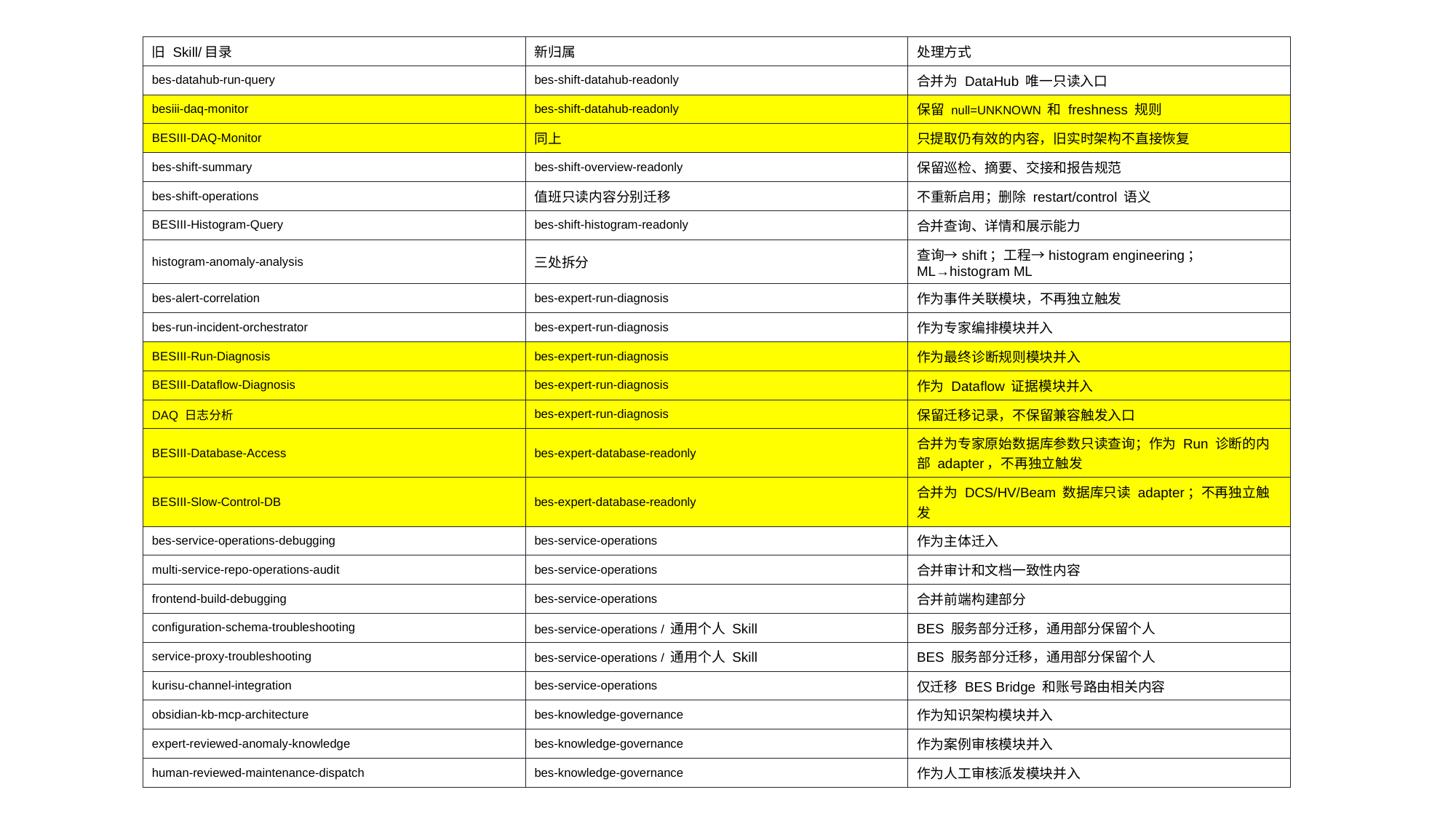

| 旧 Skill/目录 | 新归属 | 处理方式 |
| --- | --- | --- |
| bes-datahub-run-query | bes-shift-datahub-readonly | 合并为 DataHub 唯一只读入口 |
| besiii-daq-monitor | bes-shift-datahub-readonly | 保留 null=UNKNOWN 和 freshness 规则 |
| BESIII-DAQ-Monitor | 同上 | 只提取仍有效的内容，旧实时架构不直接恢复 |
| bes-shift-summary | bes-shift-overview-readonly | 保留巡检、摘要、交接和报告规范 |
| bes-shift-operations | 值班只读内容分别迁移 | 不重新启用；删除 restart/control 语义 |
| BESIII-Histogram-Query | bes-shift-histogram-readonly | 合并查询、详情和展示能力 |
| histogram-anomaly-analysis | 三处拆分 | 查询→shift；工程→histogram engineering；ML→histogram ML |
| bes-alert-correlation | bes-expert-run-diagnosis | 作为事件关联模块，不再独立触发 |
| bes-run-incident-orchestrator | bes-expert-run-diagnosis | 作为专家编排模块并入 |
| BESIII-Run-Diagnosis | bes-expert-run-diagnosis | 作为最终诊断规则模块并入 |
| BESIII-Dataflow-Diagnosis | bes-expert-run-diagnosis | 作为 Dataflow 证据模块并入 |
| DAQ 日志分析 | bes-expert-run-diagnosis | 保留迁移记录，不保留兼容触发入口 |
| BESIII-Database-Access | bes-expert-database-readonly | 合并为专家原始数据库参数只读查询；作为 Run 诊断的内部 adapter，不再独立触发 |
| BESIII-Slow-Control-DB | bes-expert-database-readonly | 合并为 DCS/HV/Beam 数据库只读 adapter；不再独立触发 |
| bes-service-operations-debugging | bes-service-operations | 作为主体迁入 |
| multi-service-repo-operations-audit | bes-service-operations | 合并审计和文档一致性内容 |
| frontend-build-debugging | bes-service-operations | 合并前端构建部分 |
| configuration-schema-troubleshooting | bes-service-operations / 通用个人 Skill | BES 服务部分迁移，通用部分保留个人 |
| service-proxy-troubleshooting | bes-service-operations / 通用个人 Skill | BES 服务部分迁移，通用部分保留个人 |
| kurisu-channel-integration | bes-service-operations | 仅迁移 BES Bridge 和账号路由相关内容 |
| obsidian-kb-mcp-architecture | bes-knowledge-governance | 作为知识架构模块并入 |
| expert-reviewed-anomaly-knowledge | bes-knowledge-governance | 作为案例审核模块并入 |
| human-reviewed-maintenance-dispatch | bes-knowledge-governance | 作为人工审核派发模块并入 |